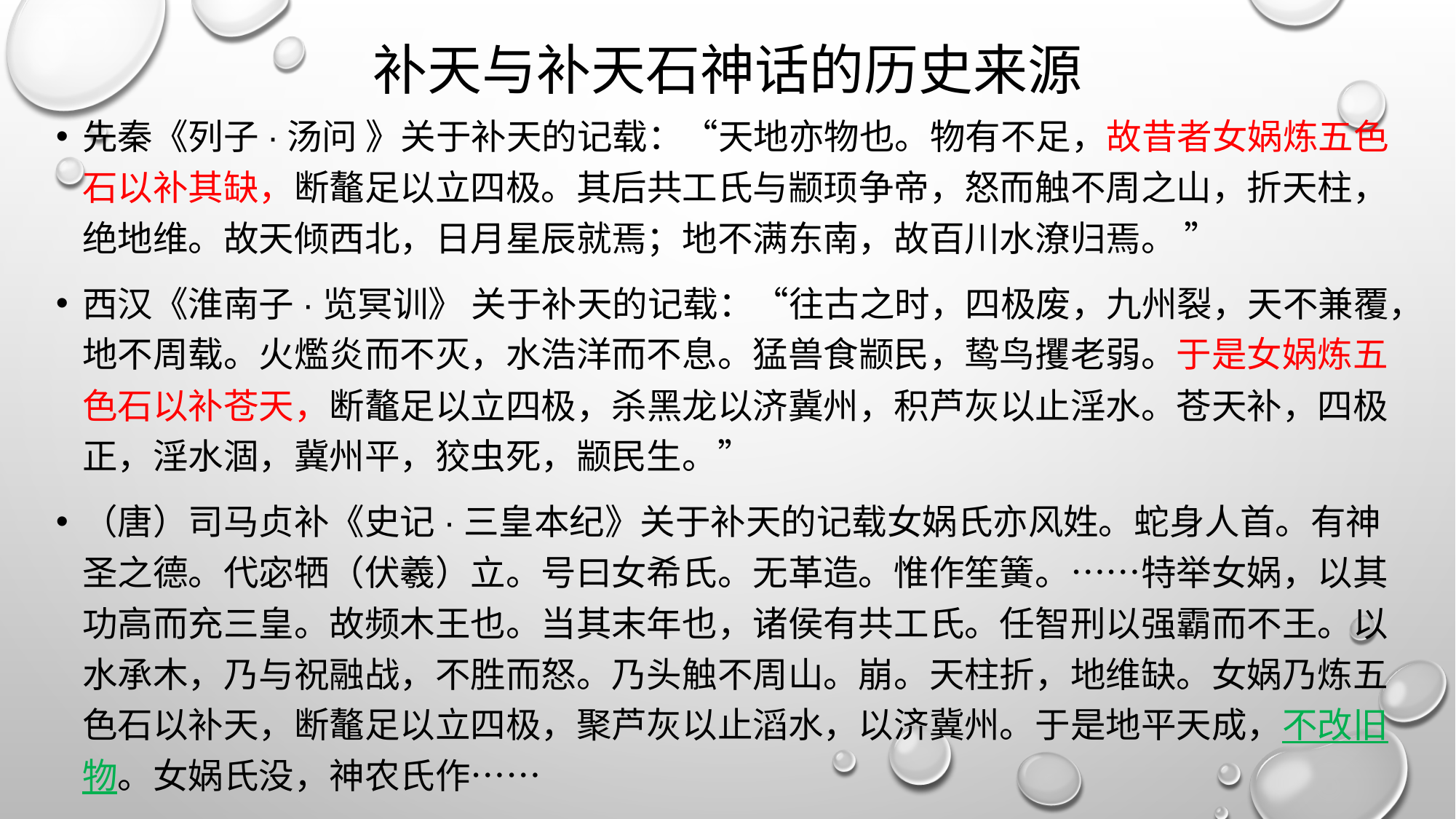

# 补天与补天石神话的历史来源
先秦《列子·汤问 》关于补天的记载：“天地亦物也。物有不足，故昔者女娲炼五色石以补其缺，断鼇足以立四极。其后共工氏与颛顼争帝，怒而触不周之山，折天柱，绝地维。故天倾西北，日月星辰就焉；地不满东南，故百川水潦归焉。 ”
西汉《淮南子·览冥训》 关于补天的记载：“往古之时，四极废，九州裂，天不兼覆，地不周载。火爁炎而不灭，水浩洋而不息。猛兽食颛民，鸷鸟攫老弱。于是女娲炼五色石以补苍天，断鼇足以立四极，杀黑龙以济冀州，积芦灰以止淫水。苍天补，四极正，淫水涸，冀州平，狡虫死，颛民生。”
（唐）司马贞补《史记·三皇本纪》关于补天的记载女娲氏亦风姓。蛇身人首。有神圣之德。代宓牺（伏羲）立。号曰女希氏。无革造。惟作笙簧。……特举女娲，以其功高而充三皇。故频木王也。当其末年也，诸侯有共工氏。任智刑以强霸而不王。以水承木，乃与祝融战，不胜而怒。乃头触不周山。崩。天柱折，地维缺。女娲乃炼五色石以补天，断鼇足以立四极，聚芦灰以止滔水，以济冀州。于是地平天成，不改旧物。女娲氏没，神农氏作……